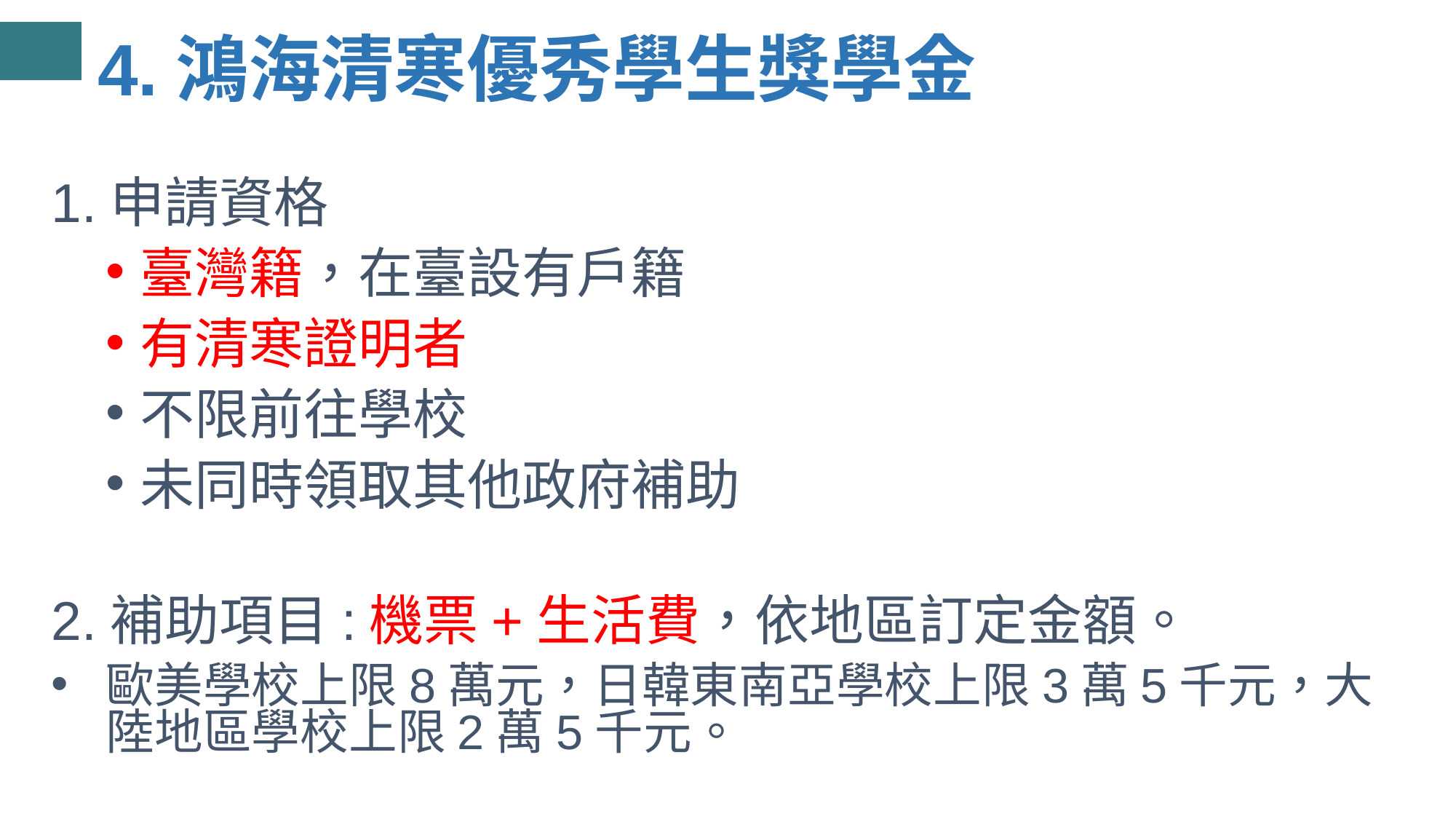

4.鴻海清寒優秀學生獎學金

1.申請資格
臺灣籍，在臺設有戶籍
有清寒證明者
不限前往學校
未同時領取其他政府補助

2.補助項目:機票+生活費，依地區訂定金額。
歐美學校上限8萬元，日韓東南亞學校上限3萬5千元，大陸地區學校上限2萬5千元。